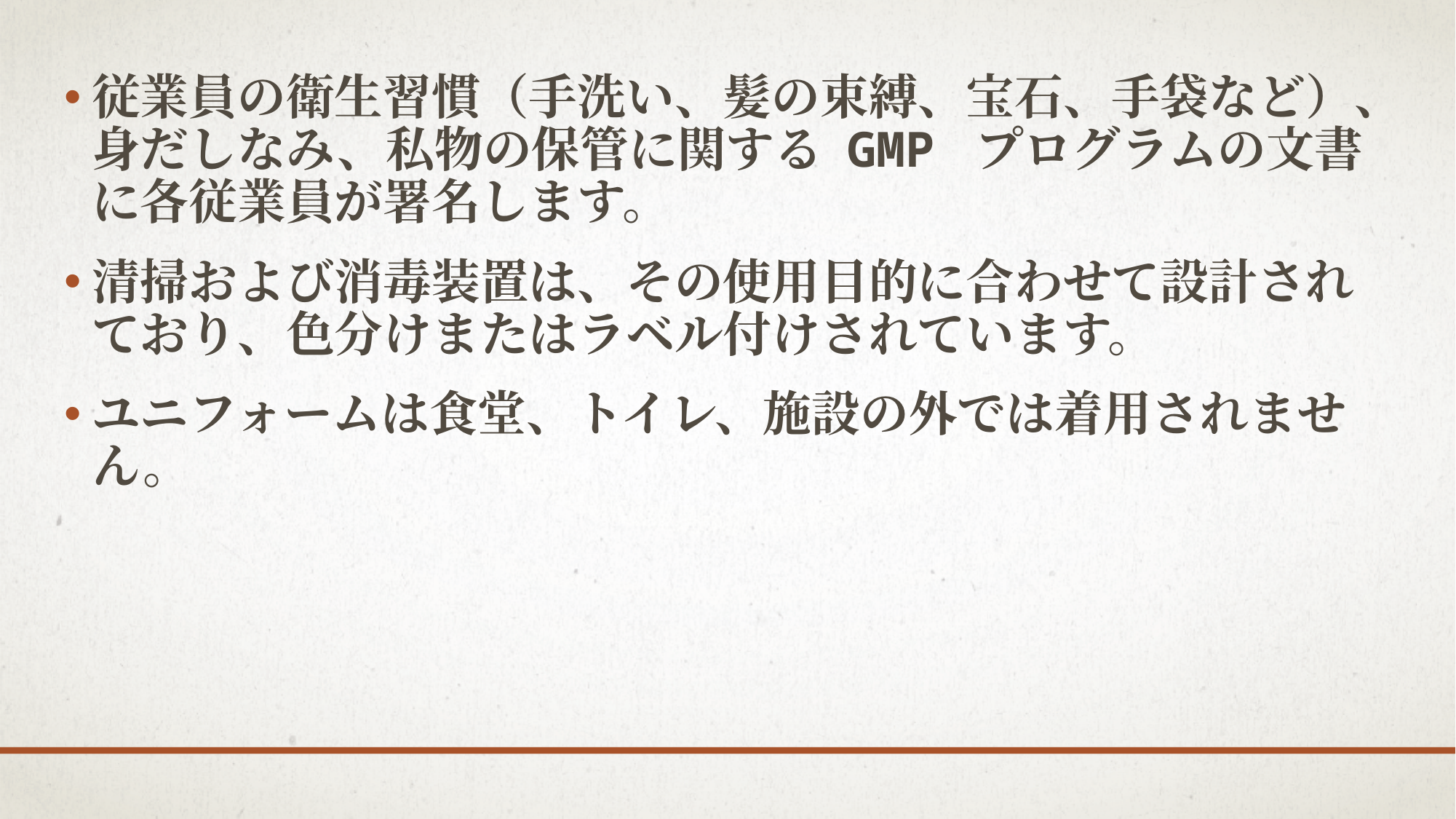

従業員の衛生習慣（手洗い、髪の束縛、宝石、手袋など）、身だしなみ、私物の保管に関する GMP プログラムの文書に各従業員が署名します。
清掃および消毒装置は、その使用目的に合わせて設計されており、色分けまたはラベル付けされています。
ユニフォームは食堂、トイレ、施設の外では着用されません。